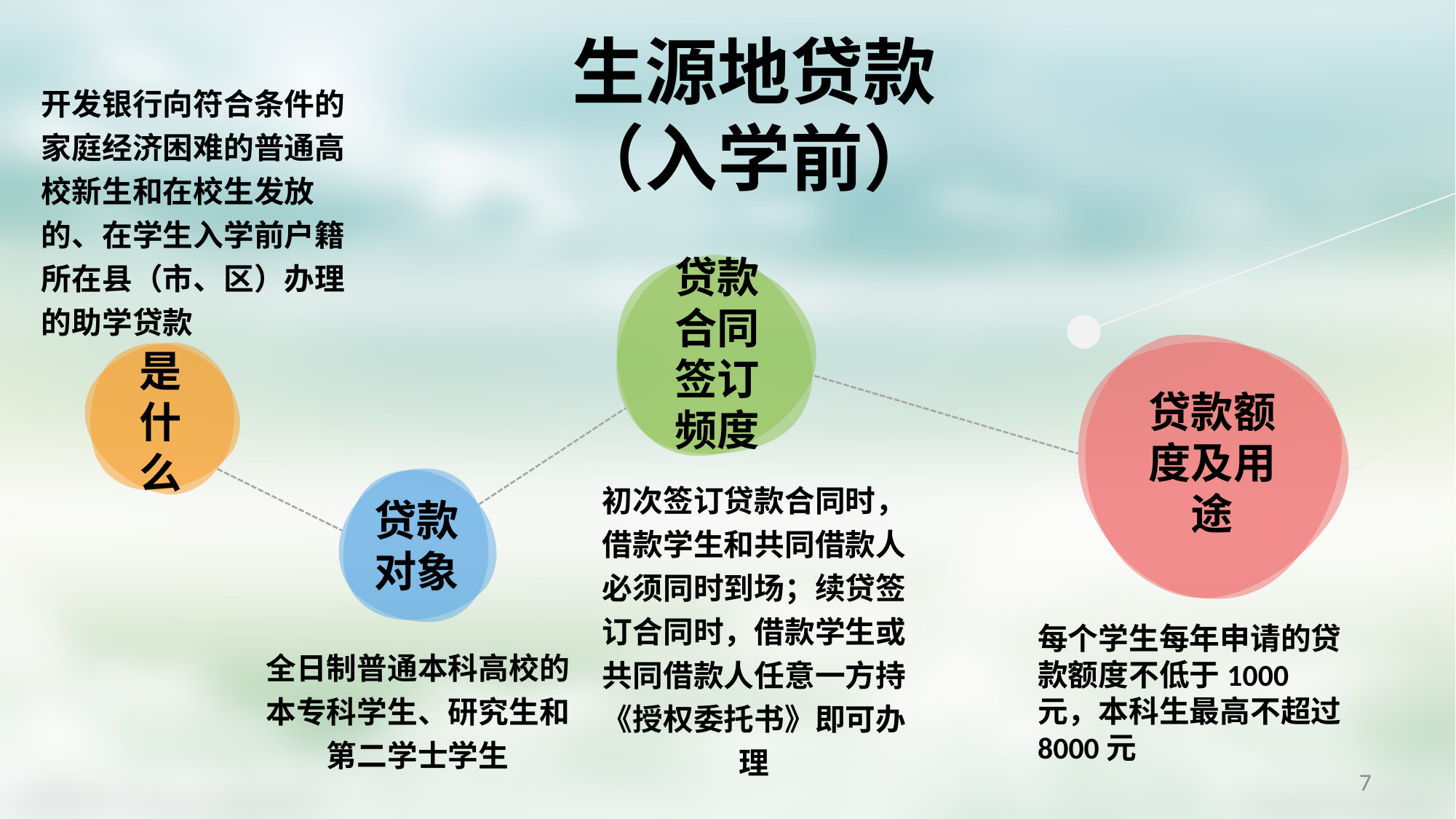

生源地贷款
（入学前）
开发银行向符合条件的家庭经济困难的普通高校新生和在校生发放的、在学生入学前户籍所在县（市、区）办理的助学贷款
贷款合同签订频度

是什么

贷款额度及用途

初次签订贷款合同时，借款学生和共同借款人必须同时到场；续贷签订合同时，借款学生或共同借款人任意一方持《授权委托书》即可办理
贷款
对象
每个学生每年申请的贷款额度不低于1000元，本科生最高不超过8000元
全日制普通本科高校的本专科学生、研究生和第二学士学生
7